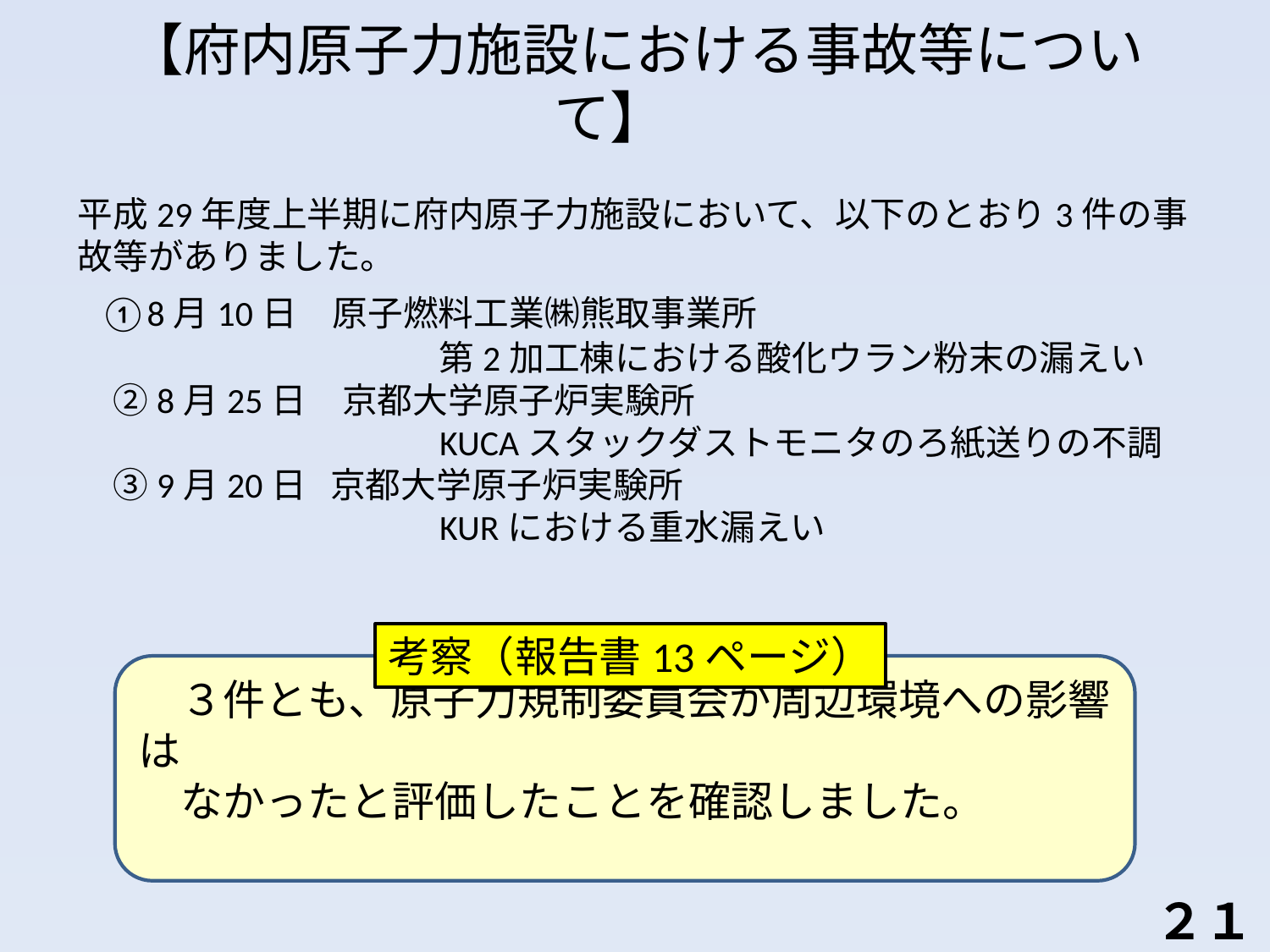

【府内原子力施設における事故等について】

平成29年度上半期に府内原子力施設において、以下のとおり3件の事故等がありました。
  ①8月10日　原子燃料工業㈱熊取事業所
　　　　　　　　　　 第2加工棟における酸化ウラン粉末の漏えい
　②8月25日　京都大学原子炉実験所
　　　　　　　　　　KUCAスタックダストモニタのろ紙送りの不調
　③9月20日   京都大学原子炉実験所
　　　　　　　　　　KURにおける重水漏えい
考察（報告書13ページ）
　３件とも、原子力規制委員会が周辺環境への影響は
　なかったと評価したことを確認しました。

２１